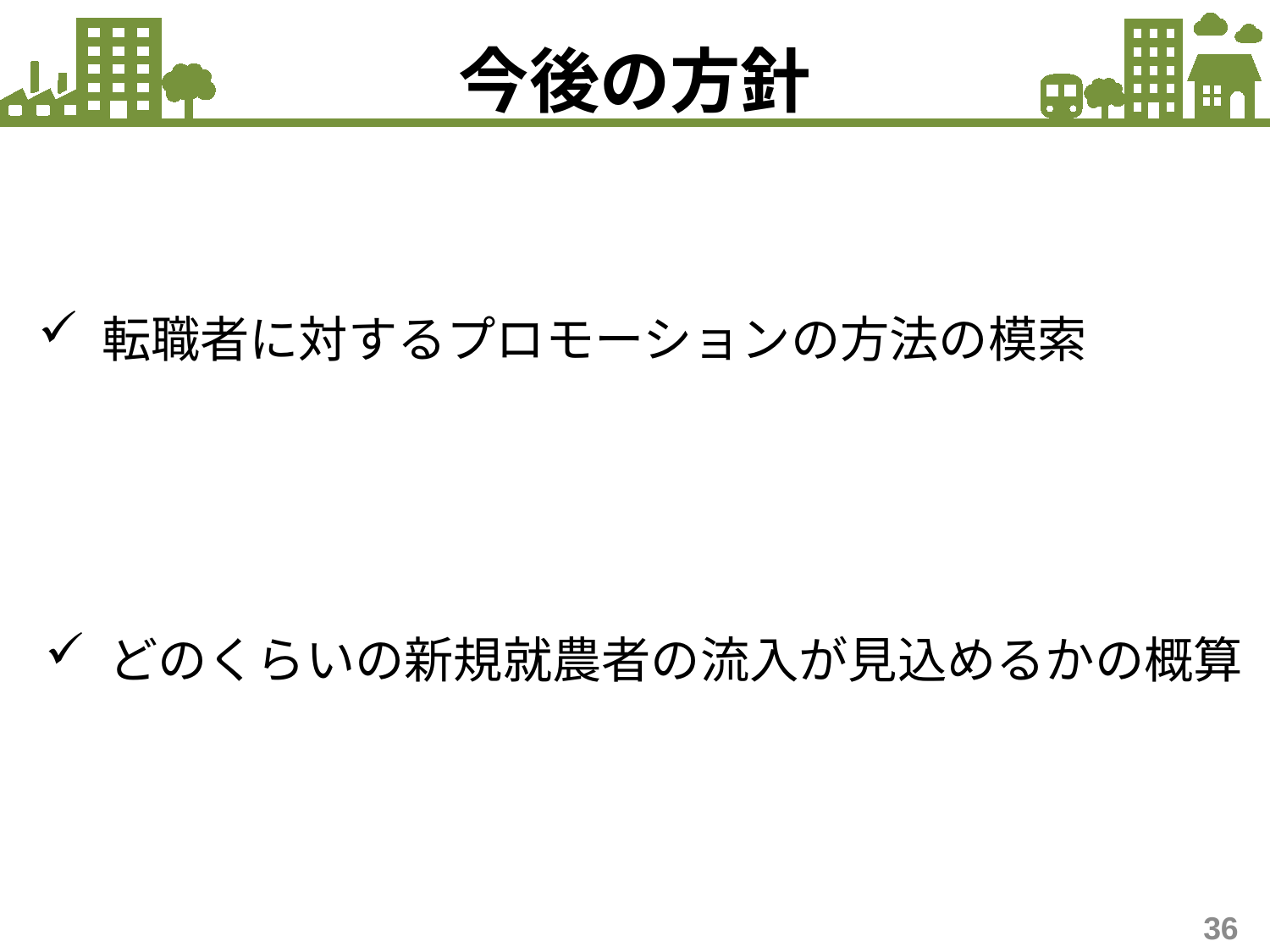

今後の方針

転職者に対するプロモーションの方法の模索
どのくらいの新規就農者の流入が見込めるかの概算
36